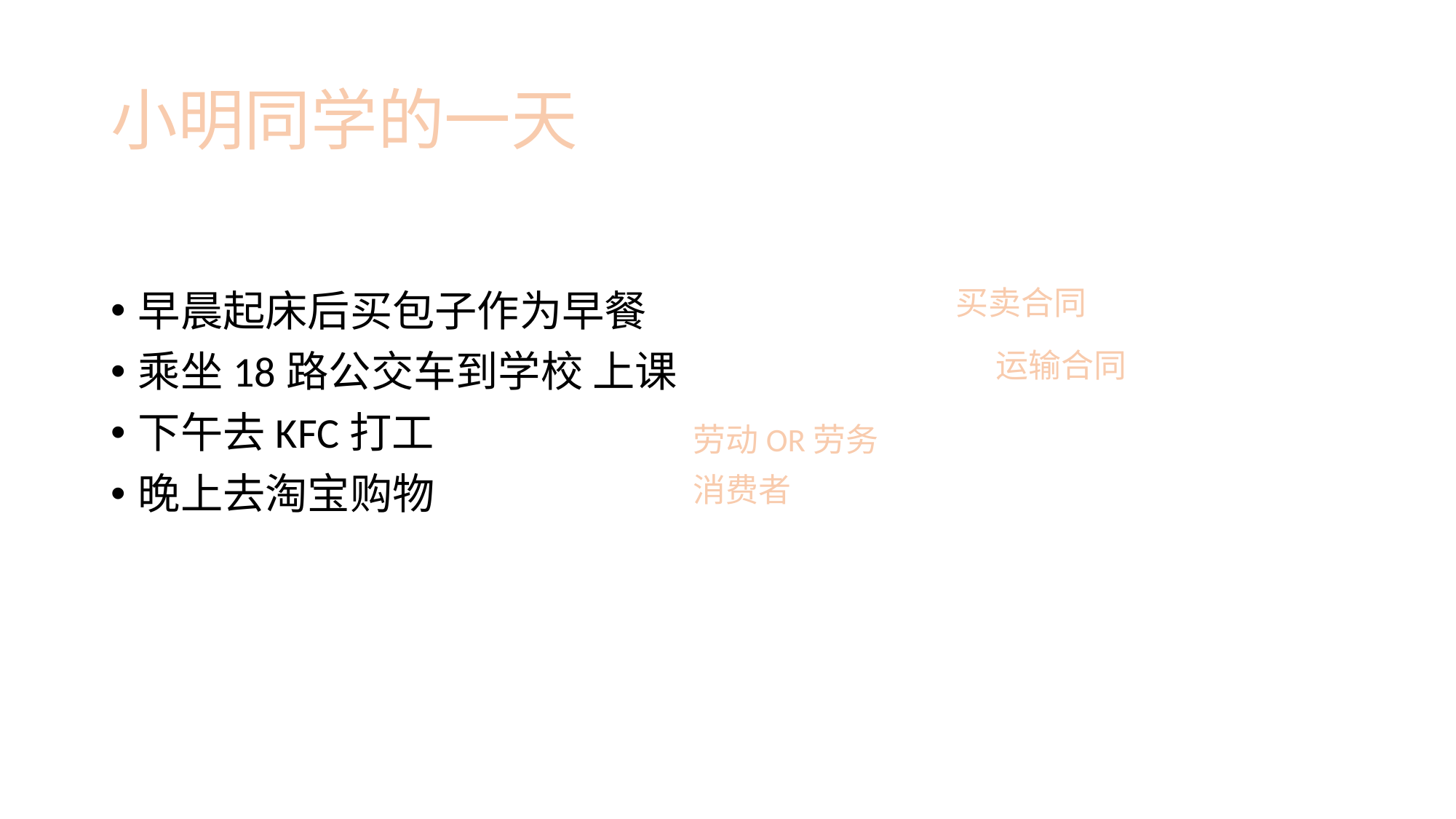

# 小明同学的一天

早晨起床后买包子作为早餐
乘坐18路公交车到学校 上课
下午去KFC打工
晚上去淘宝购物
买卖合同
运输合同
劳动OR劳务
消费者